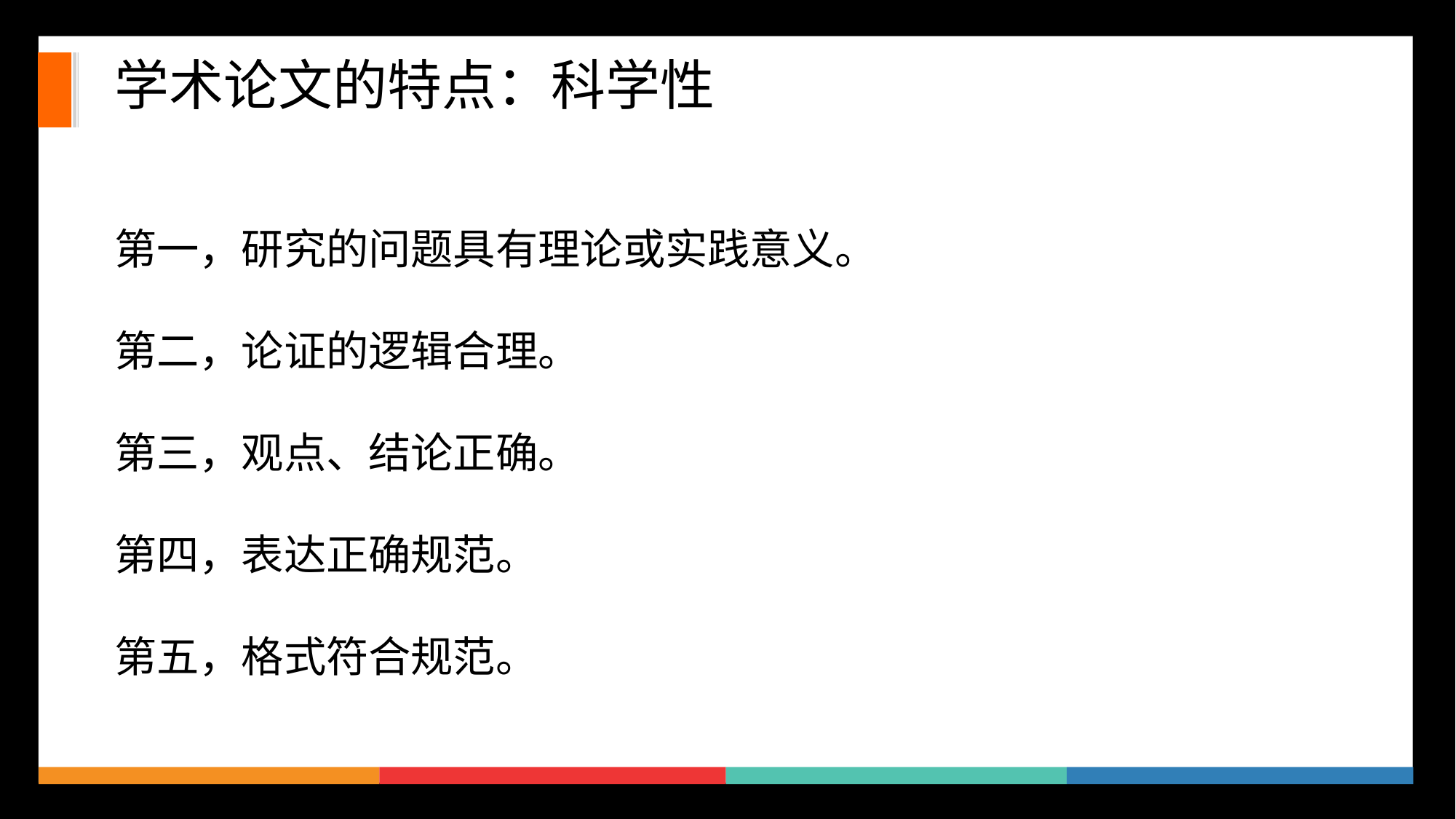

学术论文的特点：科学性
第一，研究的问题具有理论或实践意义。
第二，论证的逻辑合理。
第三，观点、结论正确。
第四，表达正确规范。
第五，格式符合规范。